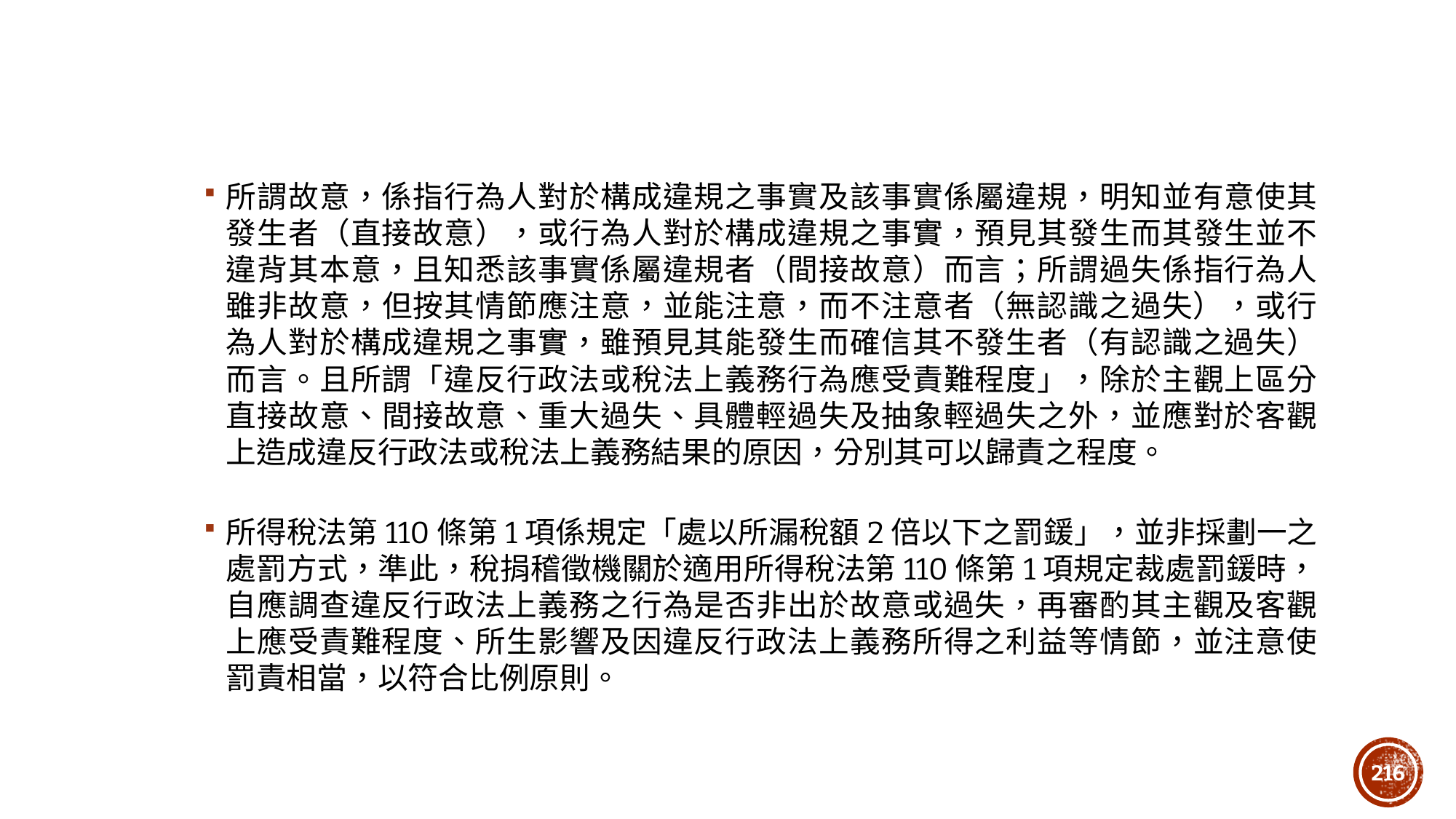

#
所謂故意，係指行為人對於構成違規之事實及該事實係屬違規，明知並有意使其發生者（直接故意），或行為人對於構成違規之事實，預見其發生而其發生並不違背其本意，且知悉該事實係屬違規者（間接故意）而言；所謂過失係指行為人雖非故意，但按其情節應注意，並能注意，而不注意者（無認識之過失），或行為人對於構成違規之事實，雖預見其能發生而確信其不發生者（有認識之過失）而言。且所謂「違反行政法或稅法上義務行為應受責難程度」，除於主觀上區分直接故意、間接故意、重大過失、具體輕過失及抽象輕過失之外，並應對於客觀上造成違反行政法或稅法上義務結果的原因，分別其可以歸責之程度。

所得稅法第110條第1項係規定「處以所漏稅額2倍以下之罰鍰」，並非採劃一之處罰方式，準此，稅捐稽徵機關於適用所得稅法第110條第1項規定裁處罰鍰時，自應調查違反行政法上義務之行為是否非出於故意或過失，再審酌其主觀及客觀上應受責難程度、所生影響及因違反行政法上義務所得之利益等情節，並注意使罰責相當，以符合比例原則。
216